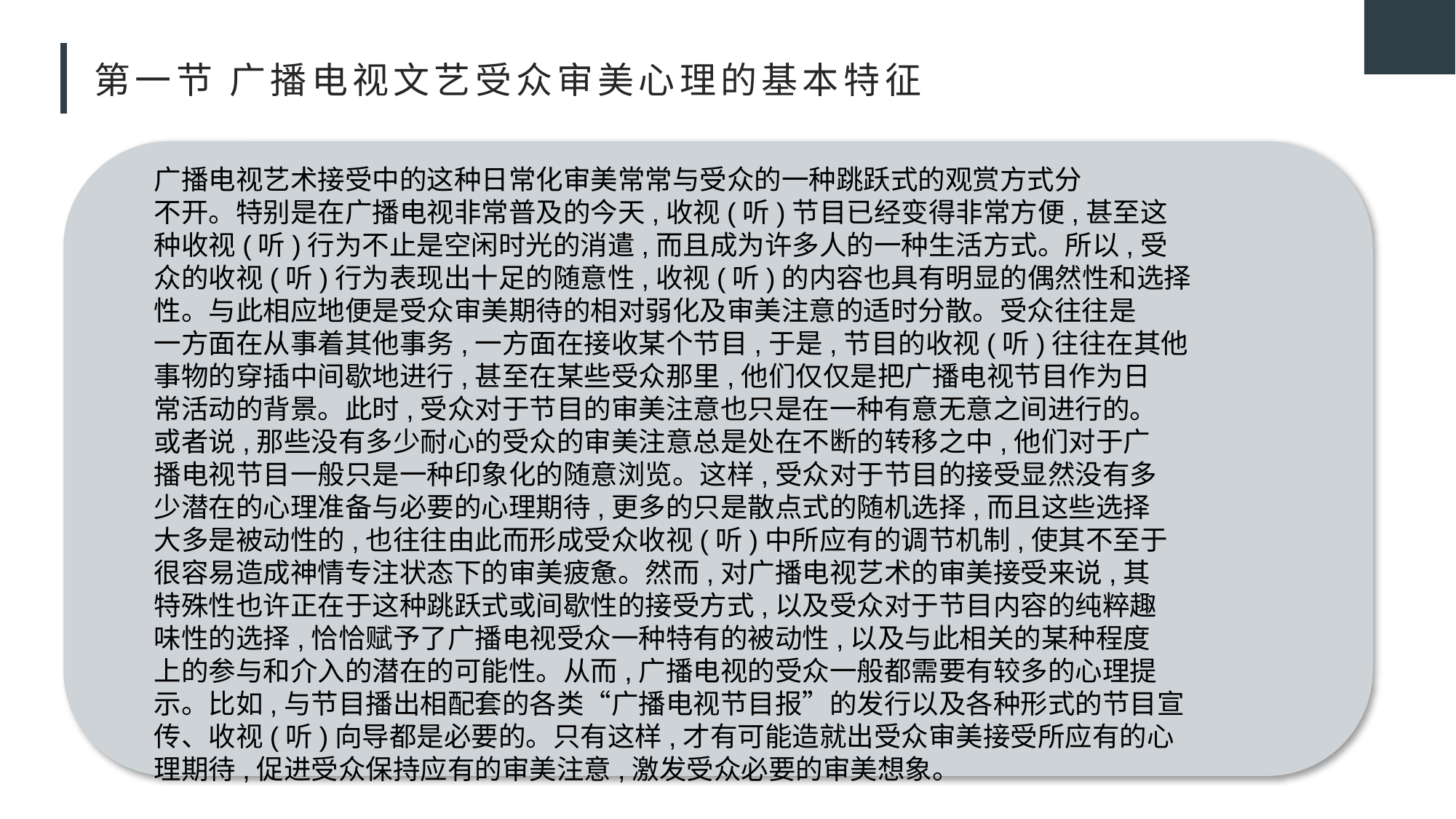

# 第一节 广播电视文艺受众审美心理的基本特征

广播电视艺术接受中的这种日常化审美常常与受众的一种跳跃式的观赏方式分
不开。特别是在广播电视非常普及的今天,收视(听)节目已经变得非常方便,甚至这
种收视(听)行为不止是空闲时光的消遣,而且成为许多人的一种生活方式。所以,受
众的收视(听)行为表现出十足的随意性,收视(听)的内容也具有明显的偶然性和选择
性。与此相应地便是受众审美期待的相对弱化及审美注意的适时分散。受众往往是
一方面在从事着其他事务,一方面在接收某个节目,于是,节目的收视(听)往往在其他
事物的穿插中间歇地进行,甚至在某些受众那里,他们仅仅是把广播电视节目作为日
常活动的背景。此时,受众对于节目的审美注意也只是在一种有意无意之间进行的。
或者说,那些没有多少耐心的受众的审美注意总是处在不断的转移之中,他们对于广
播电视节目一般只是一种印象化的随意浏览。这样,受众对于节目的接受显然没有多
少潜在的心理准备与必要的心理期待,更多的只是散点式的随机选择,而且这些选择
大多是被动性的,也往往由此而形成受众收视(听)中所应有的调节机制,使其不至于
很容易造成神情专注状态下的审美疲惫。然而,对广播电视艺术的审美接受来说,其
特殊性也许正在于这种跳跃式或间歇性的接受方式,以及受众对于节目内容的纯粹趣
味性的选择,恰恰赋予了广播电视受众一种特有的被动性,以及与此相关的某种程度
上的参与和介入的潜在的可能性。从而,广播电视的受众一般都需要有较多的心理提
示。比如,与节目播出相配套的各类“广播电视节目报”的发行以及各种形式的节目宣
传、收视(听)向导都是必要的。只有这样,才有可能造就出受众审美接受所应有的心
理期待,促进受众保持应有的审美注意,激发受众必要的审美想象。